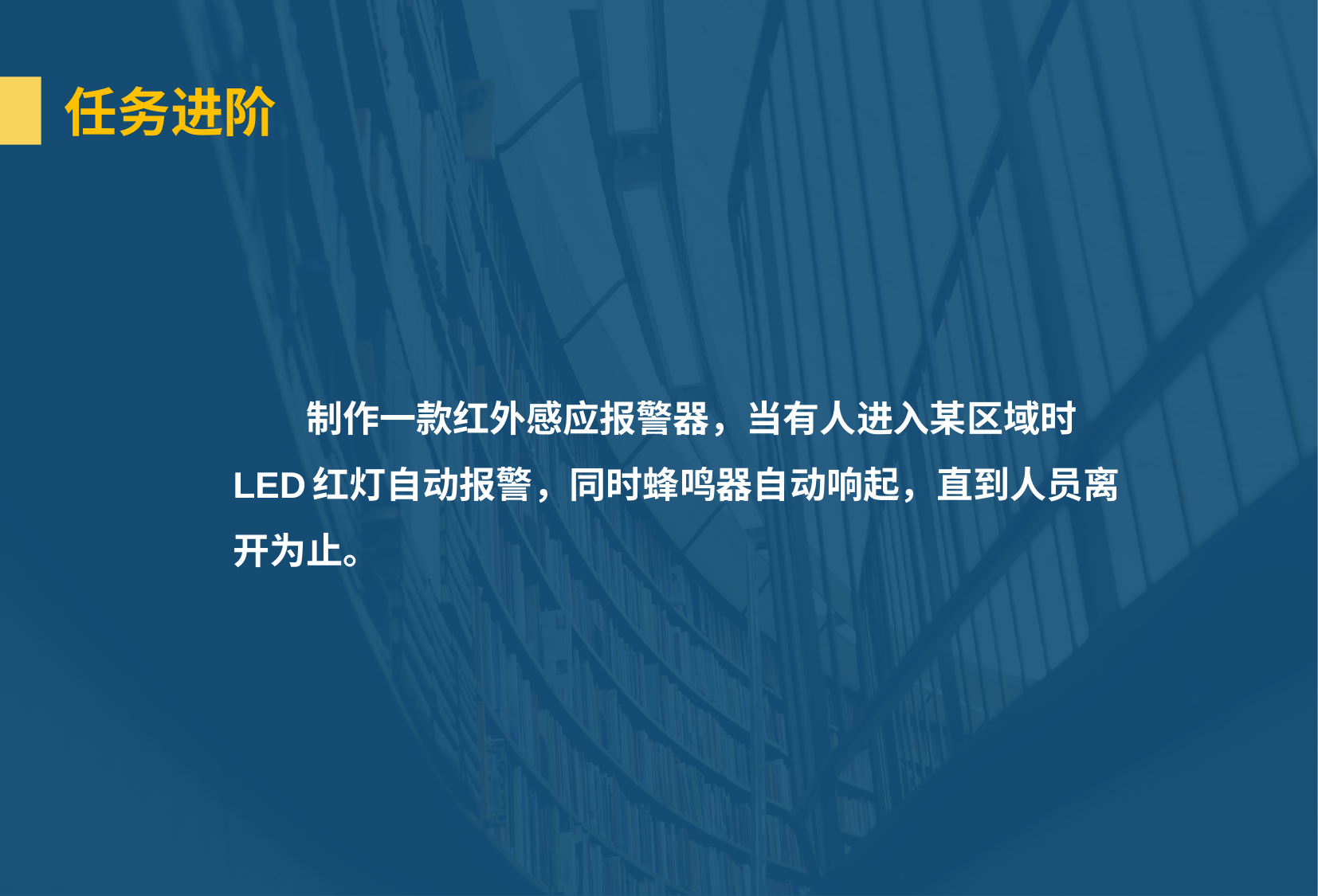

任务进阶
        制作一款红外感应报警器，当有人进入某区域时LED红灯自动报警，同时蜂鸣器自动响起，直到人员离开为止。